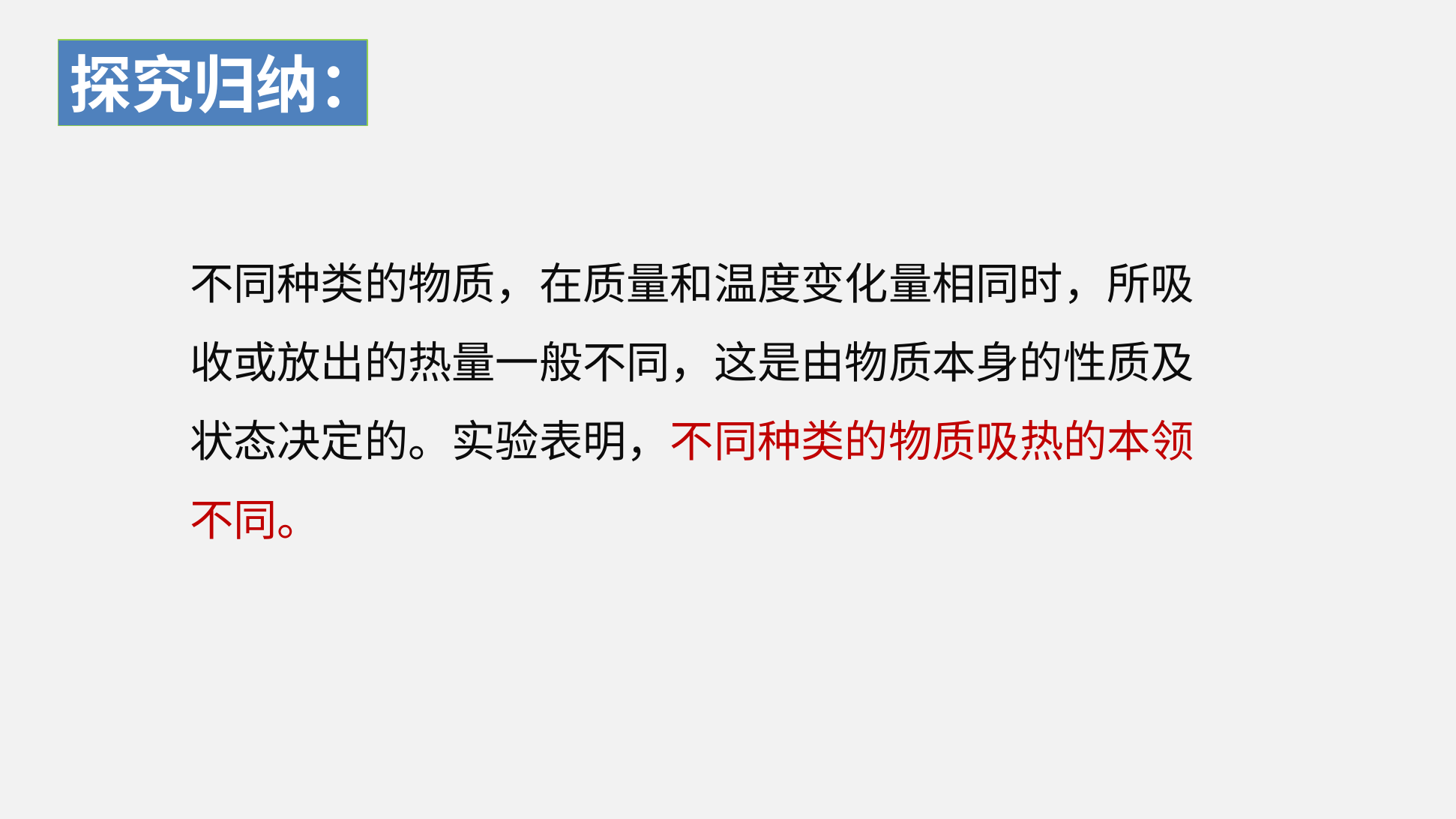

探究归纳：
不同种类的物质，在质量和温度变化量相同时，所吸收或放出的热量一般不同，这是由物质本身的性质及状态决定的。实验表明，不同种类的物质吸热的本领不同。